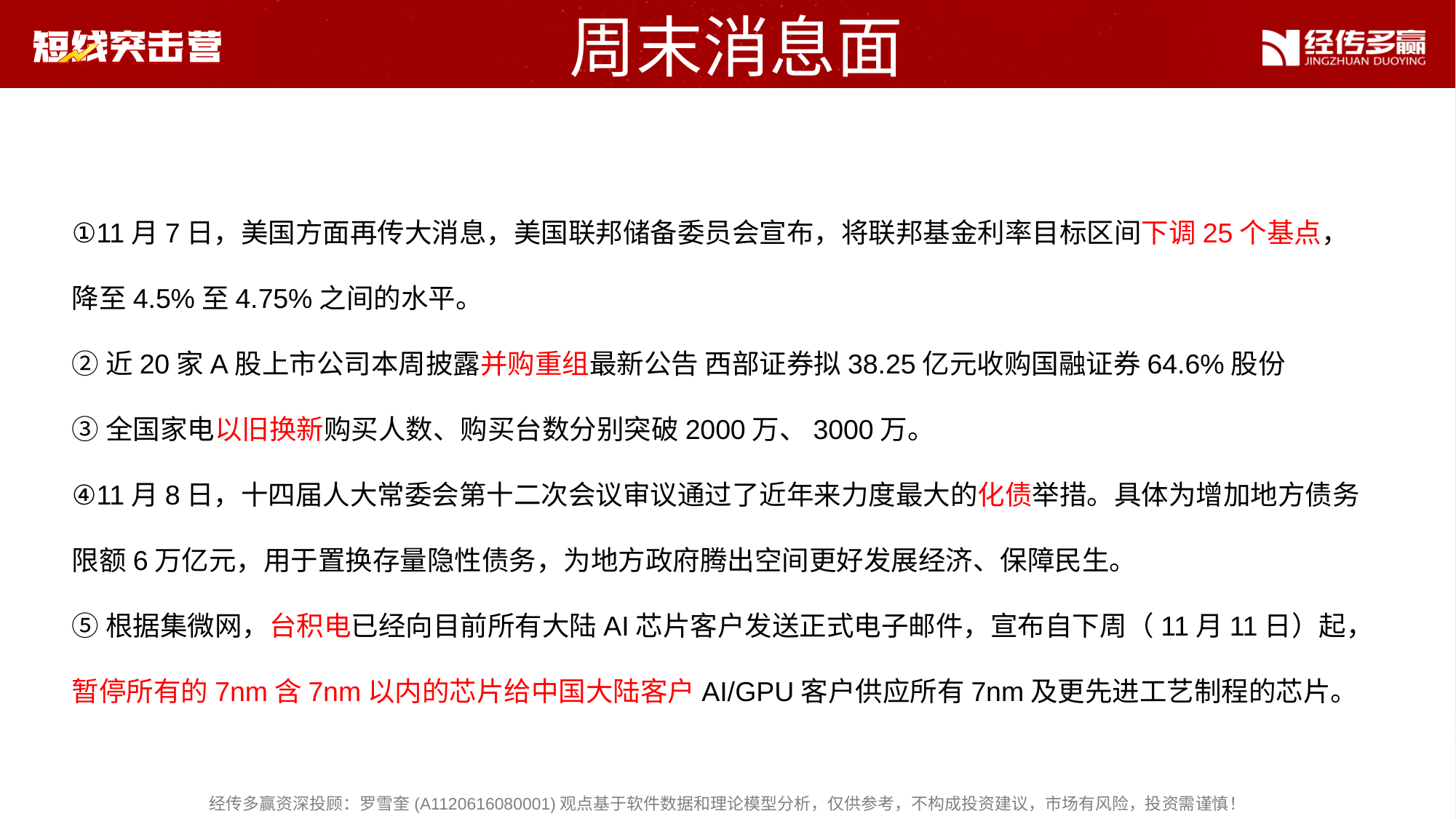

周末消息面

①11月7日，美国方面再传大消息，美国联邦储备委员会宣布，将联邦基金利率目标区间下调25个基点，降至4.5%至4.75%之间的水平。
②近20家A股上市公司本周披露并购重组最新公告 西部证券拟38.25亿元收购国融证券64.6%股份
③全国家电以旧换新购买人数、购买台数分别突破2000万、3000万。
④11月8日，十四届人大常委会第十二次会议审议通过了近年来力度最大的化债举措。具体为增加地方债务限额6万亿元，用于置换存量隐性债务，为地方政府腾出空间更好发展经济、保障民生。
⑤根据集微网，台积电已经向目前所有大陆AI芯片客户发送正式电子邮件，宣布自下周（11月11日）起，暂停所有的7nm含7nm以内的芯片给中国大陆客户AI/GPU客户供应所有7nm及更先进工艺制程的芯片。